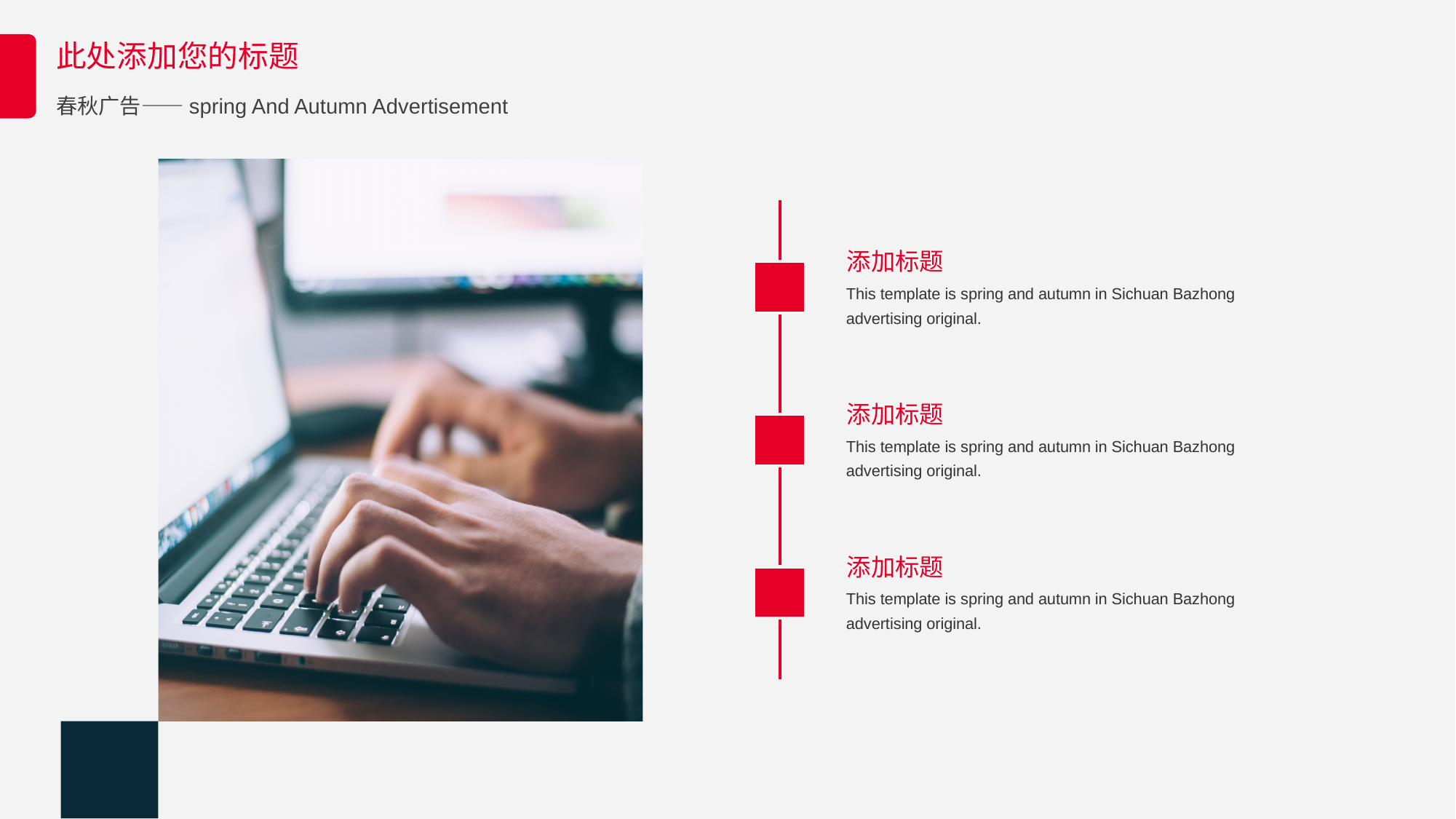

此处添加您的标题

春秋广告——spring And Autumn Advertisement

添加标题

This template is spring and autumn in Sichuan Bazhong advertising original.
添加标题

This template is spring and autumn in Sichuan Bazhong advertising original.
添加标题

This template is spring and autumn in Sichuan Bazhong advertising original.